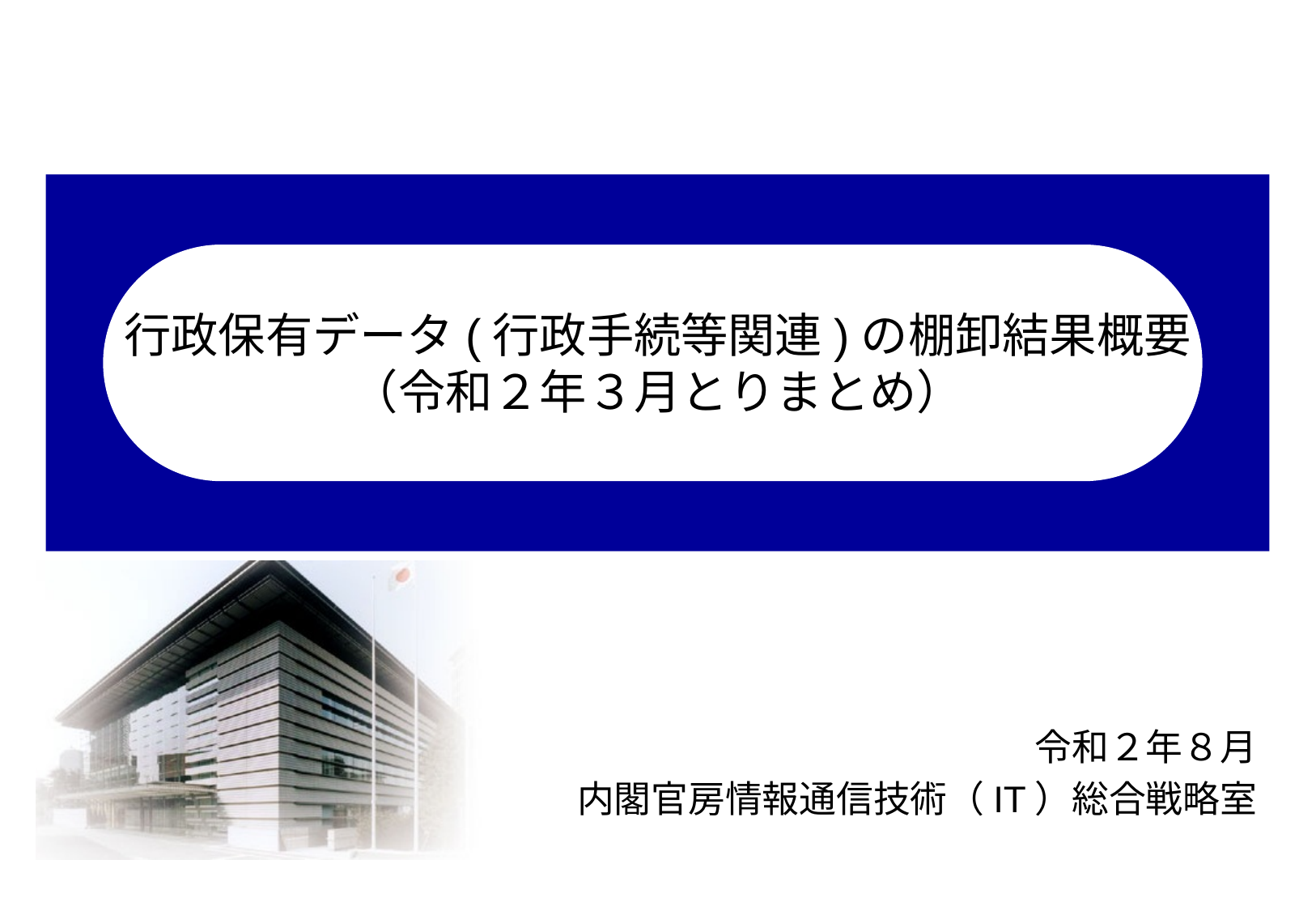

# 行政保有データ(行政手続等関連)の棚卸結果概要 （令和２年３月とりまとめ）
令和２年８月
内閣官房情報通信技術（IT）総合戦略室